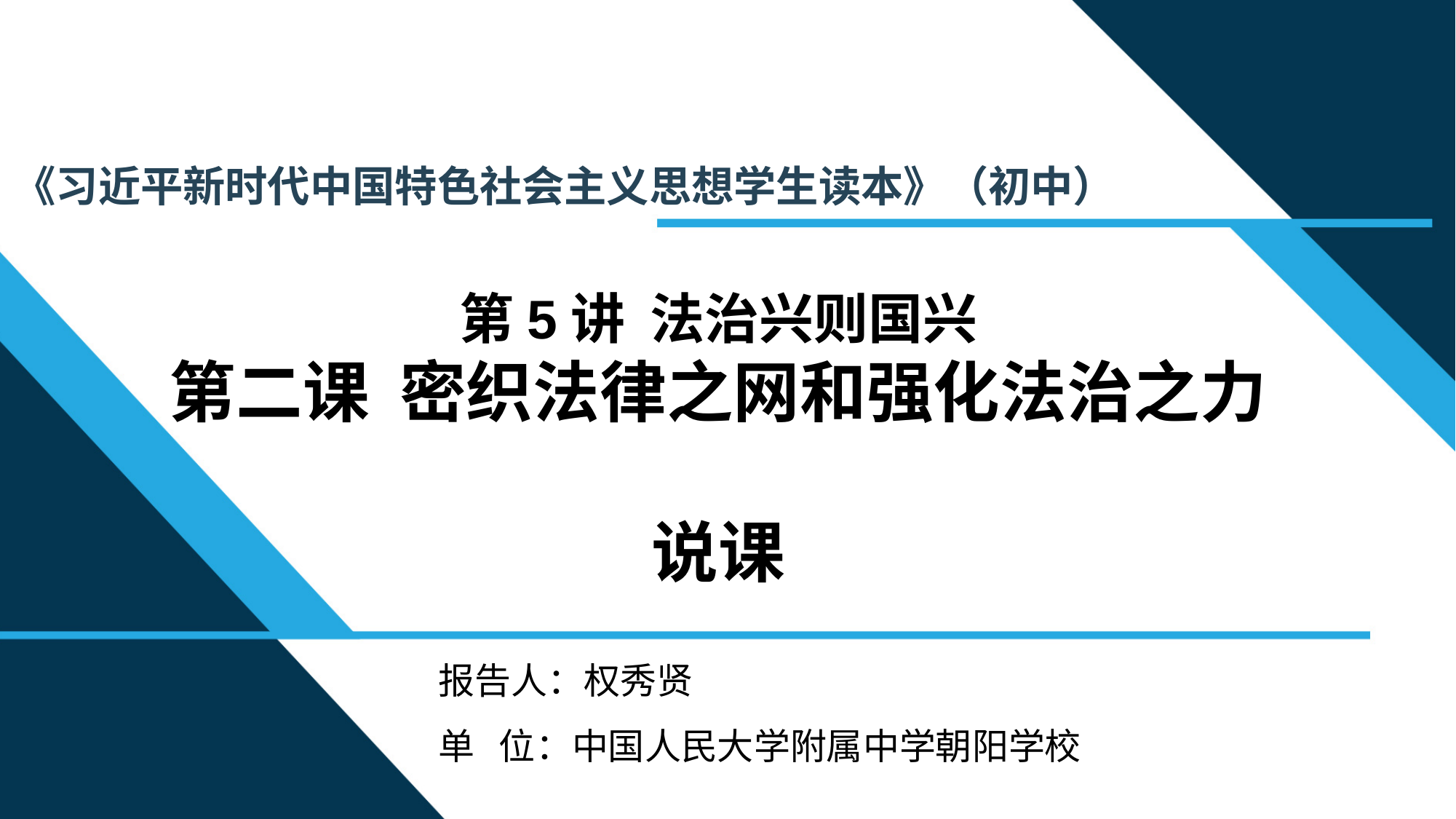

《习近平新时代中国特色社会主义思想学生读本》（初中）

第5讲  法治兴则国兴
第二课  密织法律之网和强化法治之力

说课

报告人：权秀贤
单   位：中国人民大学附属中学朝阳学校